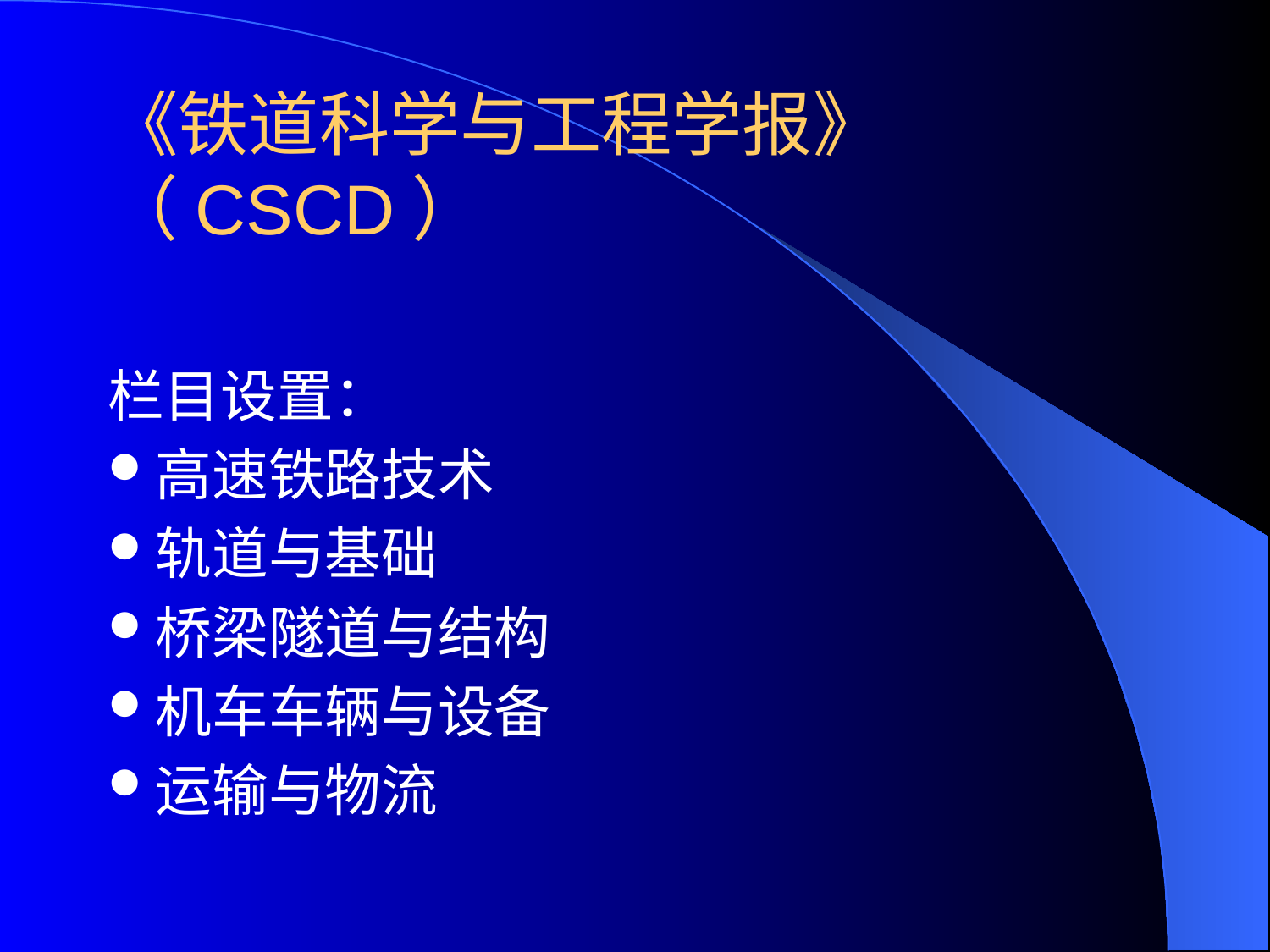

# 《铁道科学与工程学报》（CSCD）

栏目设置：
高速铁路技术
轨道与基础
桥梁隧道与结构
机车车辆与设备
运输与物流